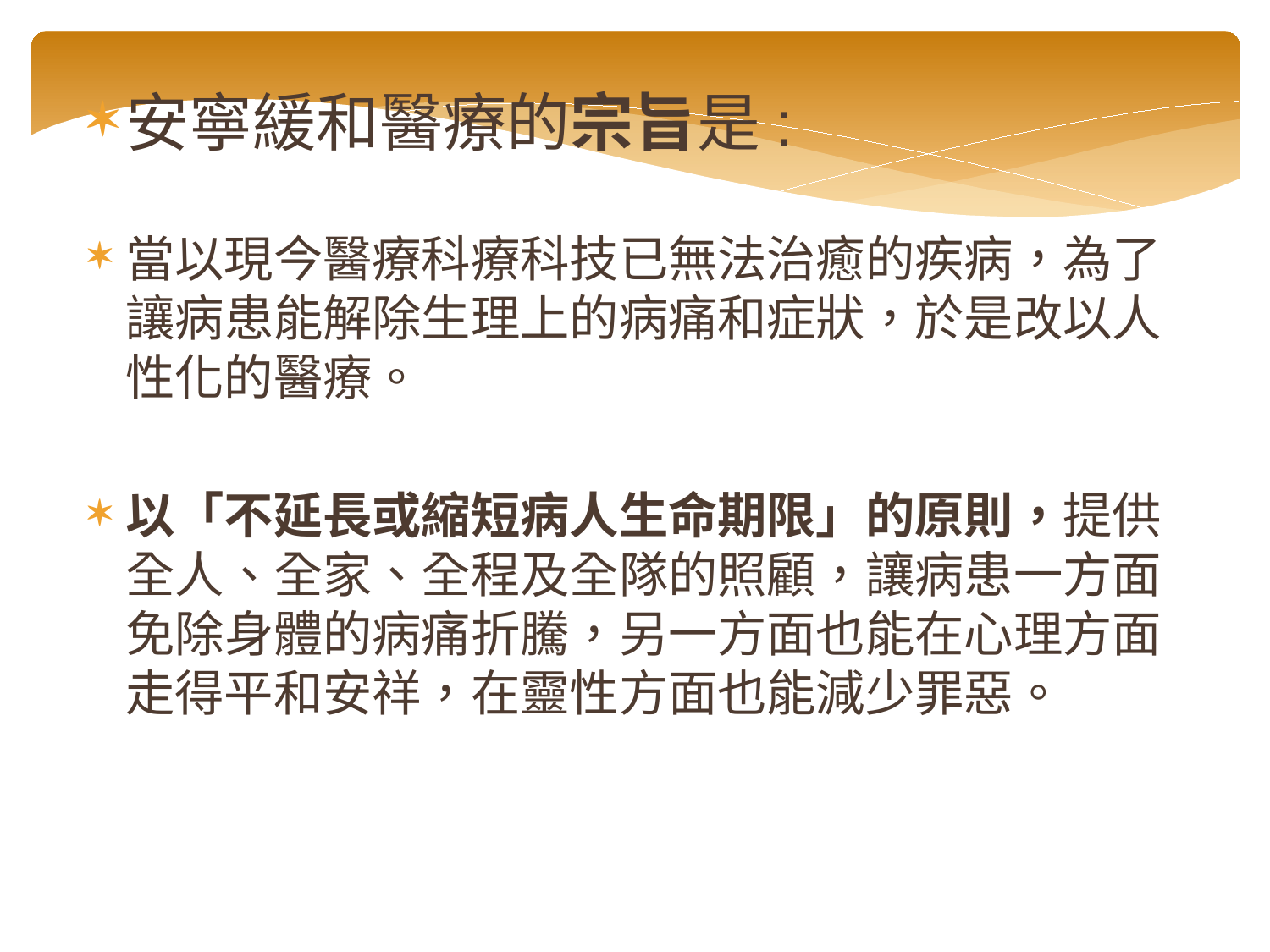

安寧緩和醫療的宗旨是:

當以現今醫療科療科技已無法治癒的疾病，為了讓病患能解除生理上的病痛和症狀，於是改以人性化的醫療。

以「不延長或縮短病人生命期限」的原則，提供全人、全家、全程及全隊的照顧，讓病患一方面免除身體的病痛折騰，另一方面也能在心理方面走得平和安祥，在靈性方面也能減少罪惡。